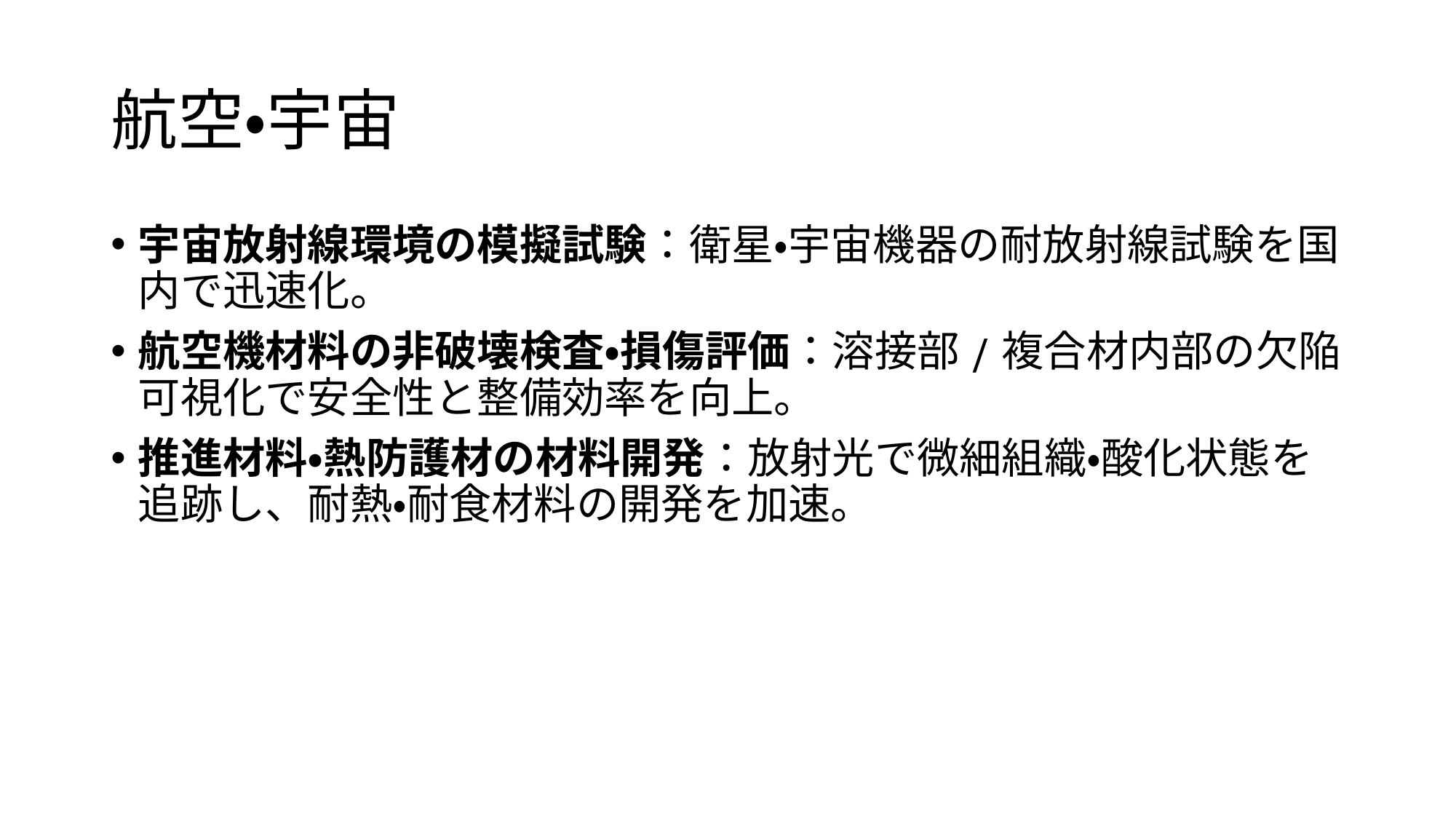

# 航空・宇宙
宇宙放射線環境の模擬試験：衛星・宇宙機器の耐放射線試験を国内で迅速化。
航空機材料の非破壊検査・損傷評価：溶接部/複合材内部の欠陥可視化で安全性と整備効率を向上。
推進材料・熱防護材の材料開発：放射光で微細組織・酸化状態を追跡し、耐熱・耐食材料の開発を加速。